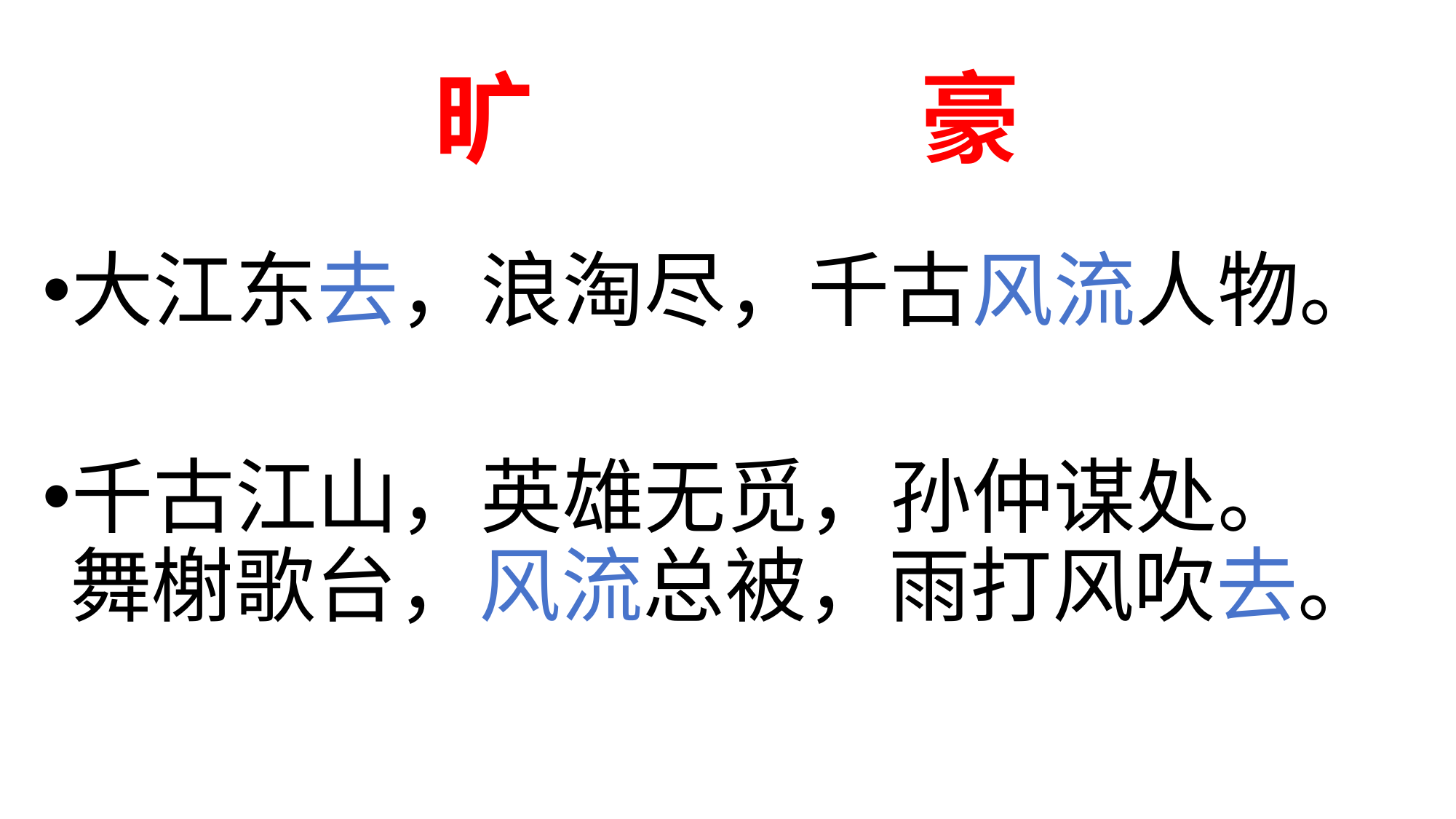

# 旷                 豪
大江东去，浪淘尽，千古风流人物。

千古江山，英雄无觅，孙仲谋处。舞榭歌台，风流总被，雨打风吹去。